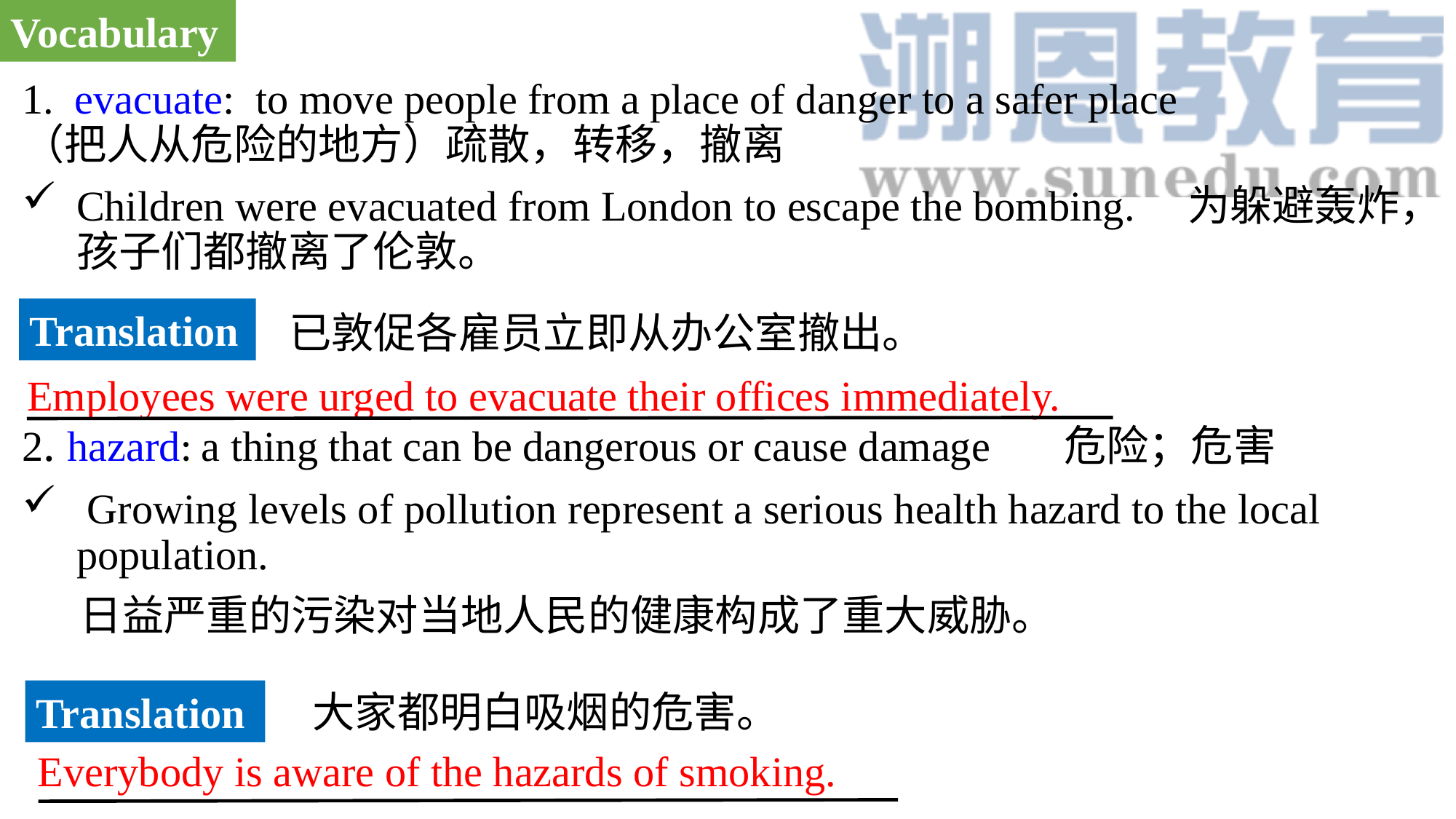

Vocabulary
1.  evacuate:  to move people from a place of danger to a safer place                 （把人从危险的地方）疏散，转移，撤离
Children were evacuated from London to escape the bombing.    为躲避轰炸，孩子们都撤离了伦敦。

2. hazard: a thing that can be dangerous or cause damage      危险；危害
 Growing levels of pollution represent a serious health hazard to the local population.
     日益严重的污染对当地人民的健康构成了重大威胁。
Translation
已敦促各雇员立即从办公室撤出。
Employees were urged to evacuate their offices immediately.
大家都明白吸烟的危害。
Translation
Everybody is aware of the hazards of smoking.